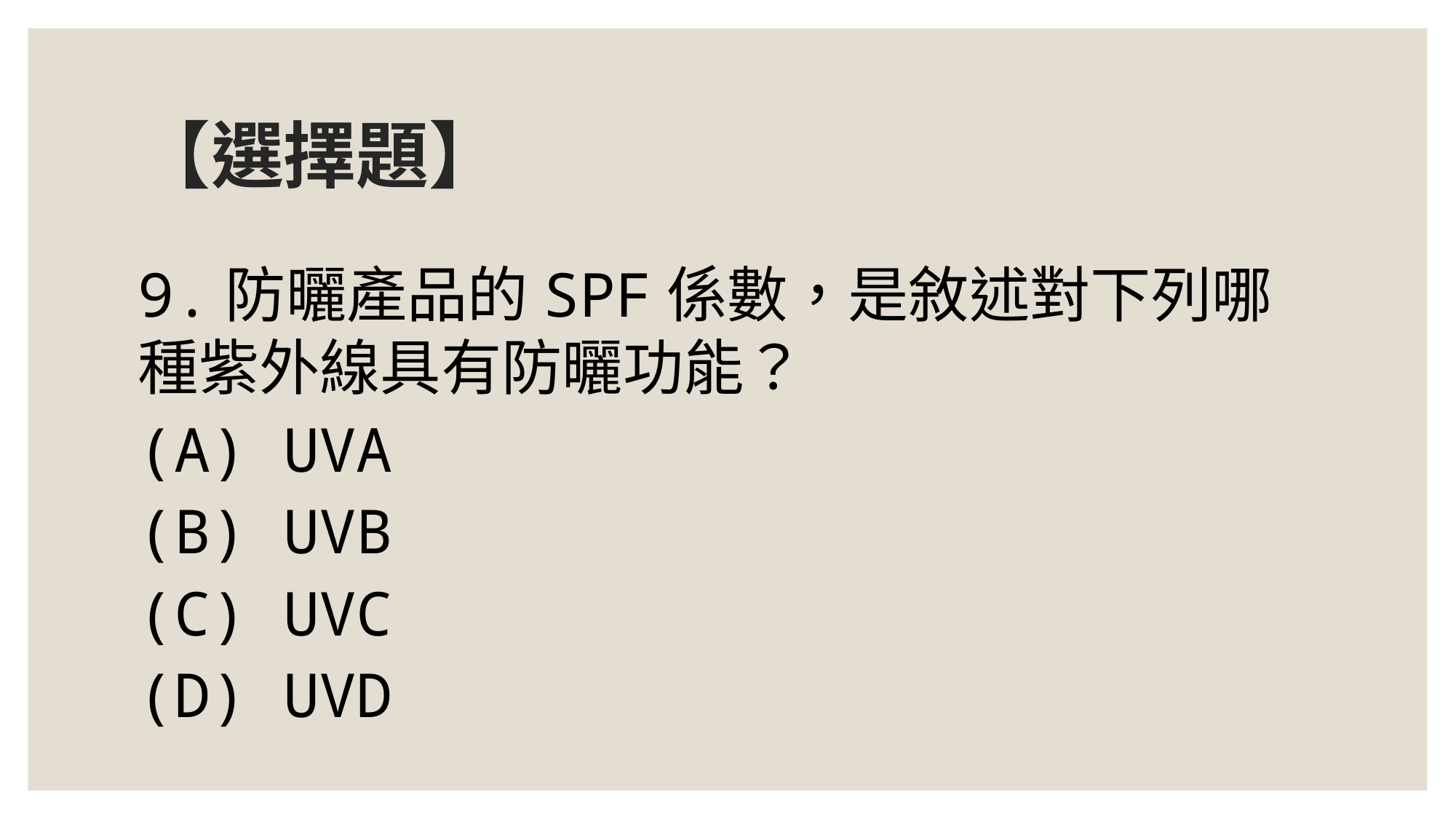

# 【選擇題】
9.防曬產品的SPF係數，是敘述對下列哪種紫外線具有防曬功能？
(A) UVA
(B) UVB
(C) UVC
(D) UVD